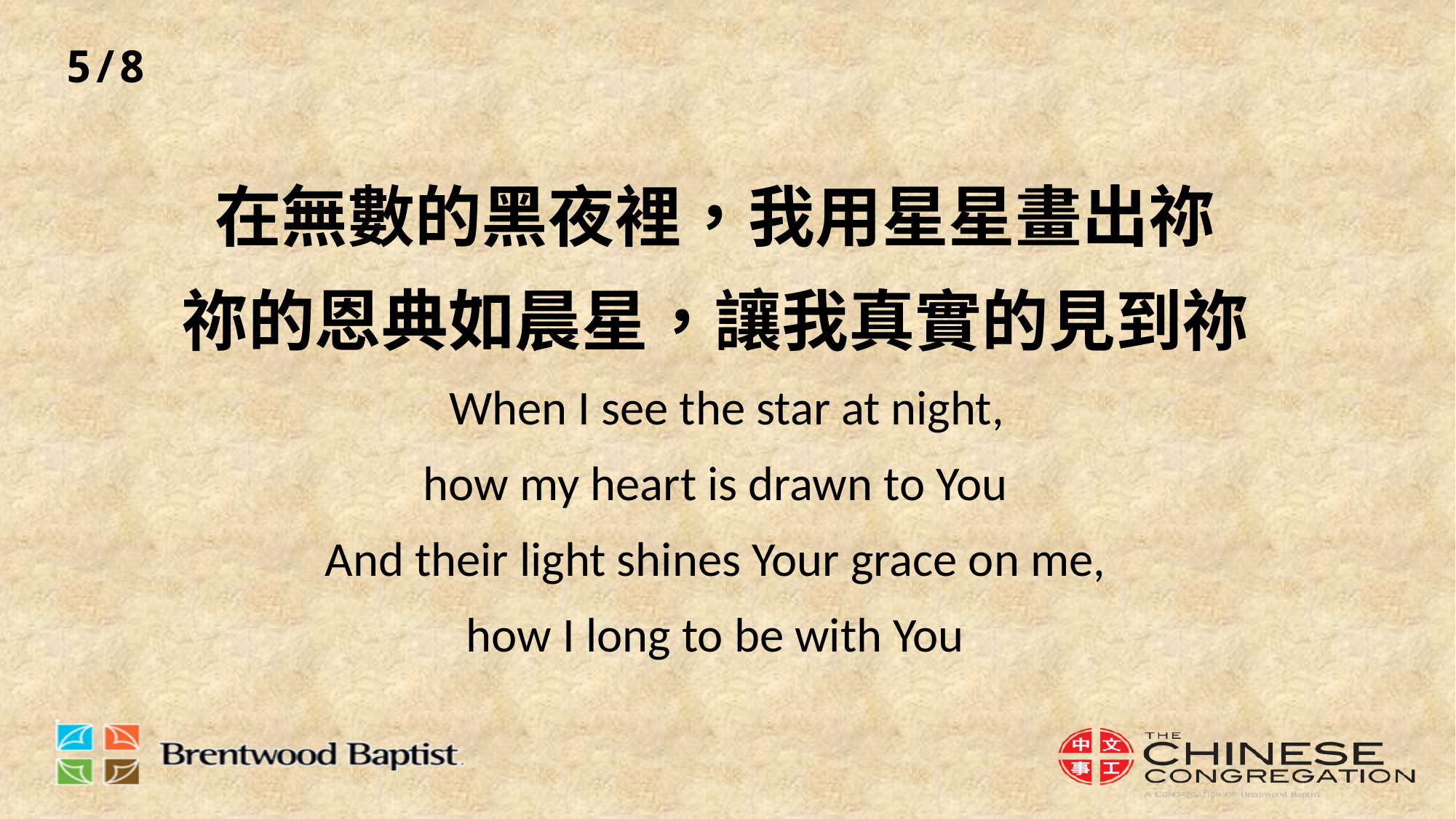

5/8
# 在無數的黑夜裡，我用星星畫出祢 祢的恩典如晨星，讓我真實的見到祢 When I see the star at night, how my heart is drawn to You And their light shines Your grace on me, how I long to be with You